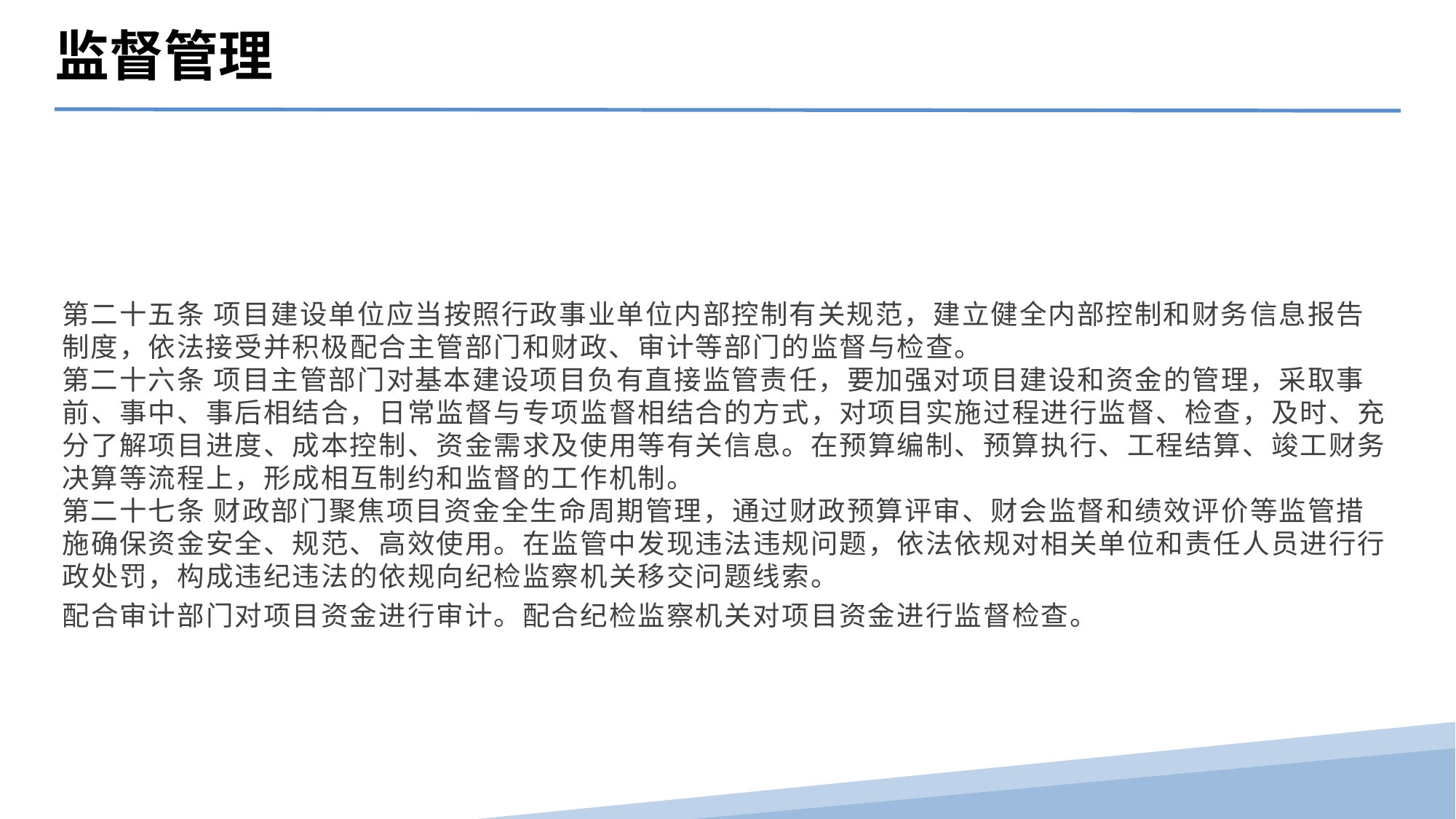

监督管理
第二十五条 项目建设单位应当按照行政事业单位内部控制有关规范，建立健全内部控制和财务信息报告制度，依法接受并积极配合主管部门和财政、审计等部门的监督与检查。
第二十六条 项目主管部门对基本建设项目负有直接监管责任，要加强对项目建设和资金的管理，采取事前、事中、事后相结合，日常监督与专项监督相结合的方式，对项目实施过程进行监督、检查，及时、充分了解项目进度、成本控制、资金需求及使用等有关信息。在预算编制、预算执行、工程结算、竣工财务决算等流程上，形成相互制约和监督的工作机制。
第二十七条 财政部门聚焦项目资金全生命周期管理，通过财政预算评审、财会监督和绩效评价等监管措施确保资金安全、规范、高效使用。在监管中发现违法违规问题，依法依规对相关单位和责任人员进行行政处罚，构成违纪违法的依规向纪检监察机关移交问题线索。
配合审计部门对项目资金进行审计。配合纪检监察机关对项目资金进行监督检查。